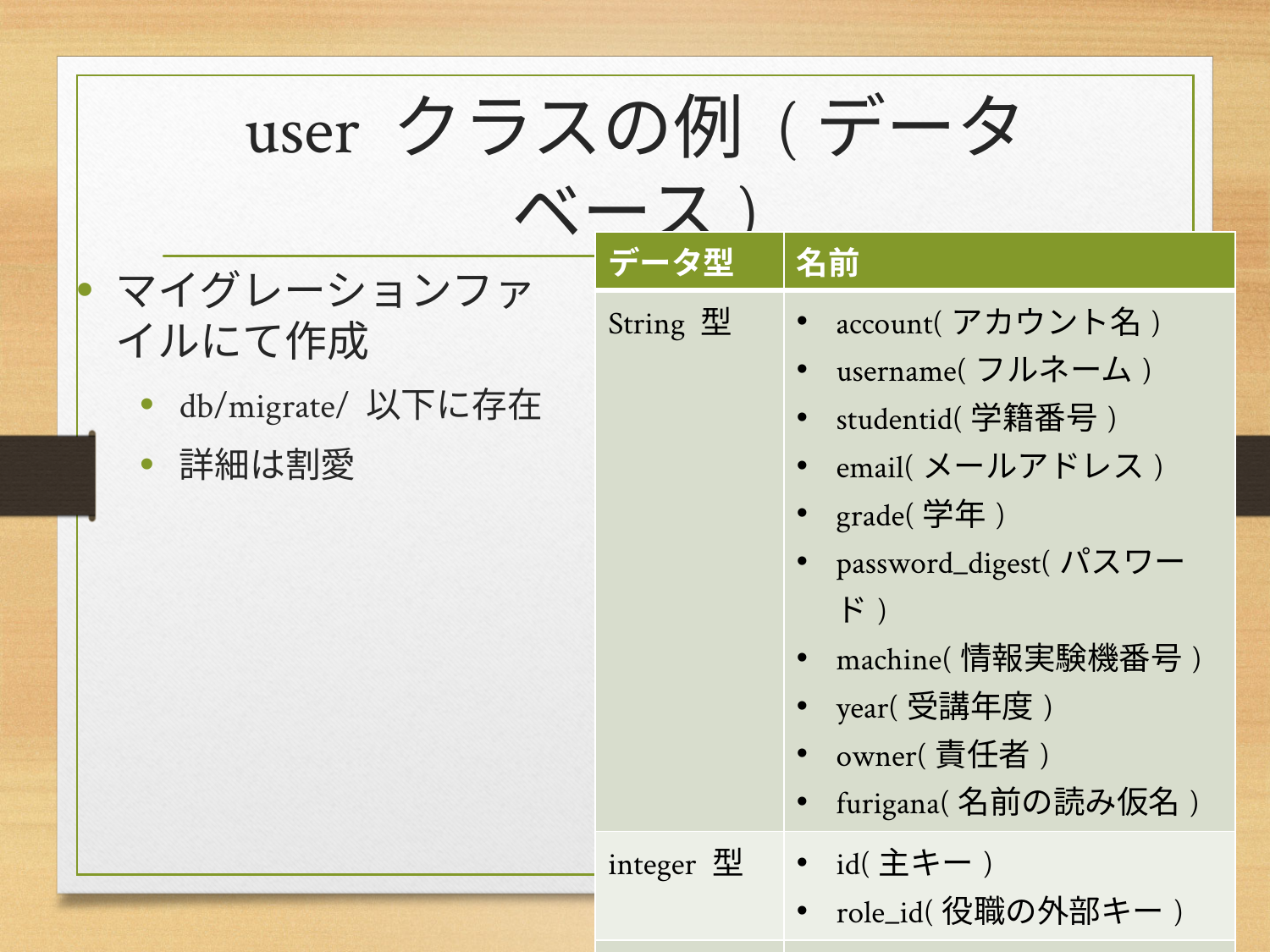

# user クラスの例 (データベース)
| データ型 | 名前 |
| --- | --- |
| String 型 | account(アカウント名) username(フルネーム) studentid(学籍番号) email(メールアドレス) grade(学年) password\_digest(パスワード) machine(情報実験機番号) year(受講年度) owner(責任者) furigana(名前の読み仮名) |
| integer 型 | id(主キー) role\_id(役職の外部キー) |
| datetime 型 | created\_at(作成日) updated\_at(アップデート) |
| boolean 型 | acception(アカウント認証) |
マイグレーションファイルにて作成
db/migrate/ 以下に存在
詳細は割愛